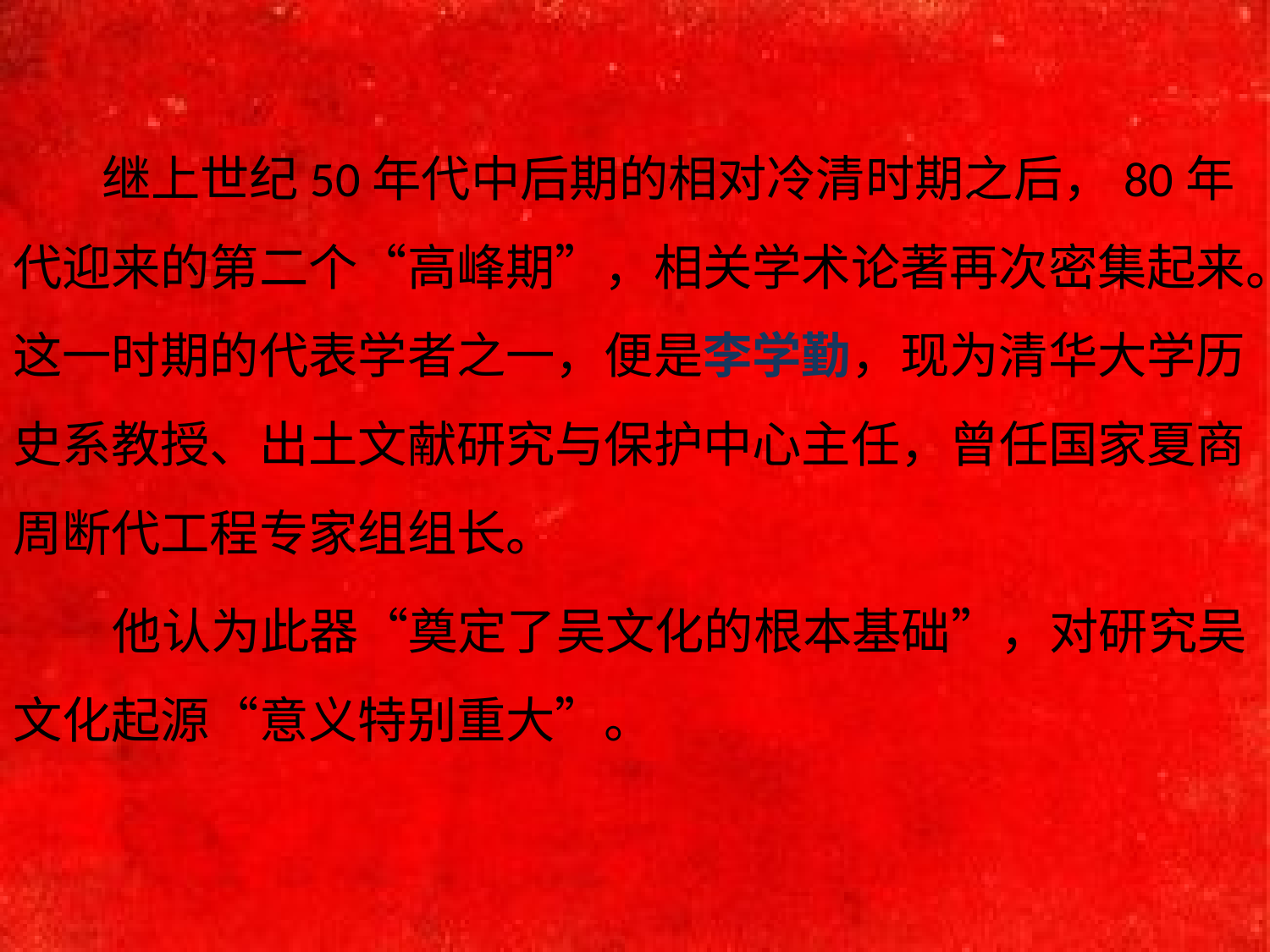

继上世纪50年代中后期的相对冷清时期之后，80年代迎来的第二个“高峰期”，相关学术论著再次密集起来。这一时期的代表学者之一，便是李学勤，现为清华大学历史系教授、出土文献研究与保护中心主任，曾任国家夏商周断代工程专家组组长。
        他认为此器“奠定了吴文化的根本基础”，对研究吴文化起源“意义特别重大”。